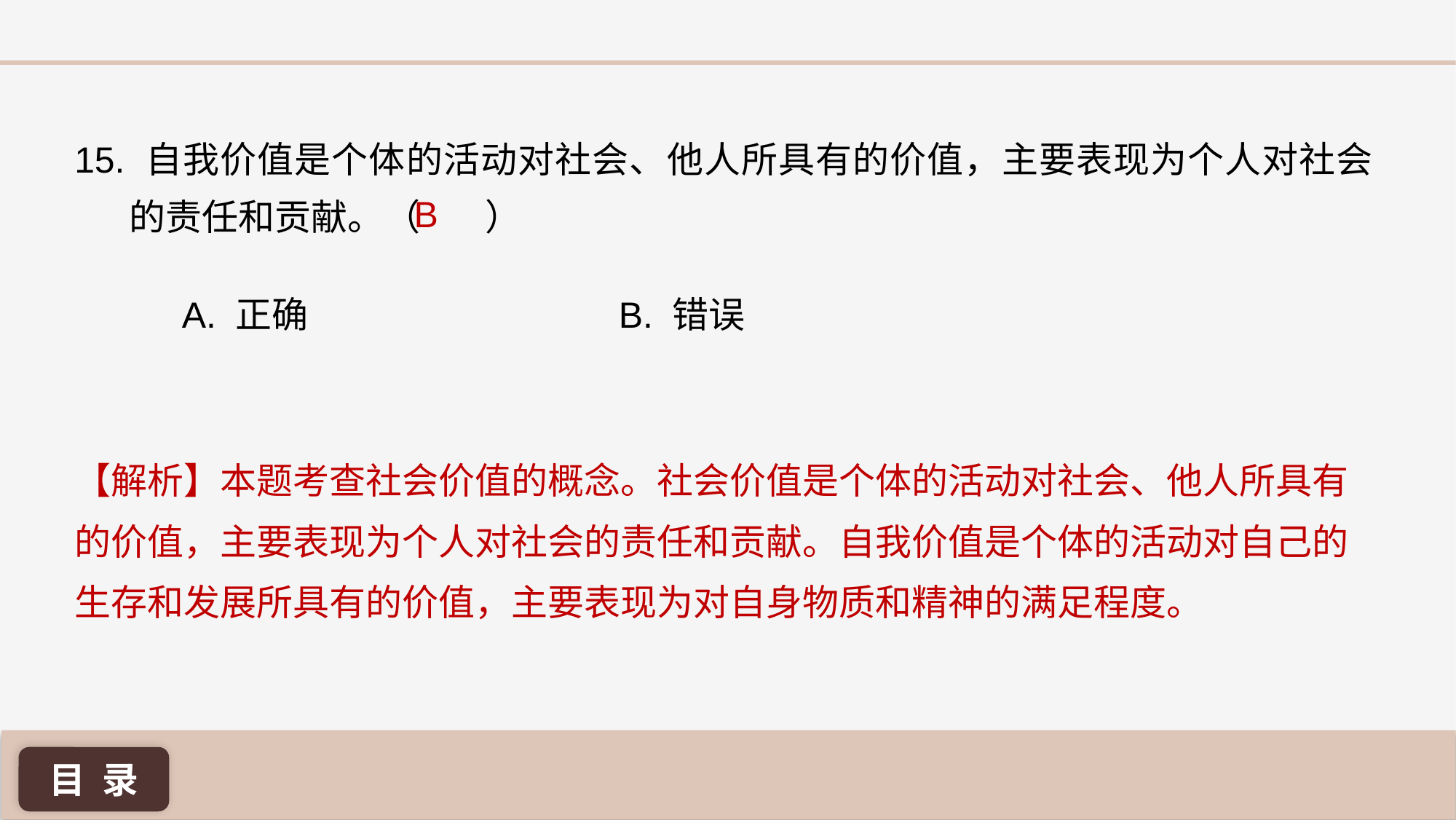

15. 自我价值是个体的活动对社会、他人所具有的价值，主要表现为个人对社会的责任和贡献。（        ）
B
A. 正确 			B. 错误
【解析】本题考查社会价值的概念。社会价值是个体的活动对社会、他人所具有的价值，主要表现为个人对社会的责任和贡献。自我价值是个体的活动对自己的生存和发展所具有的价值，主要表现为对自身物质和精神的满足程度。